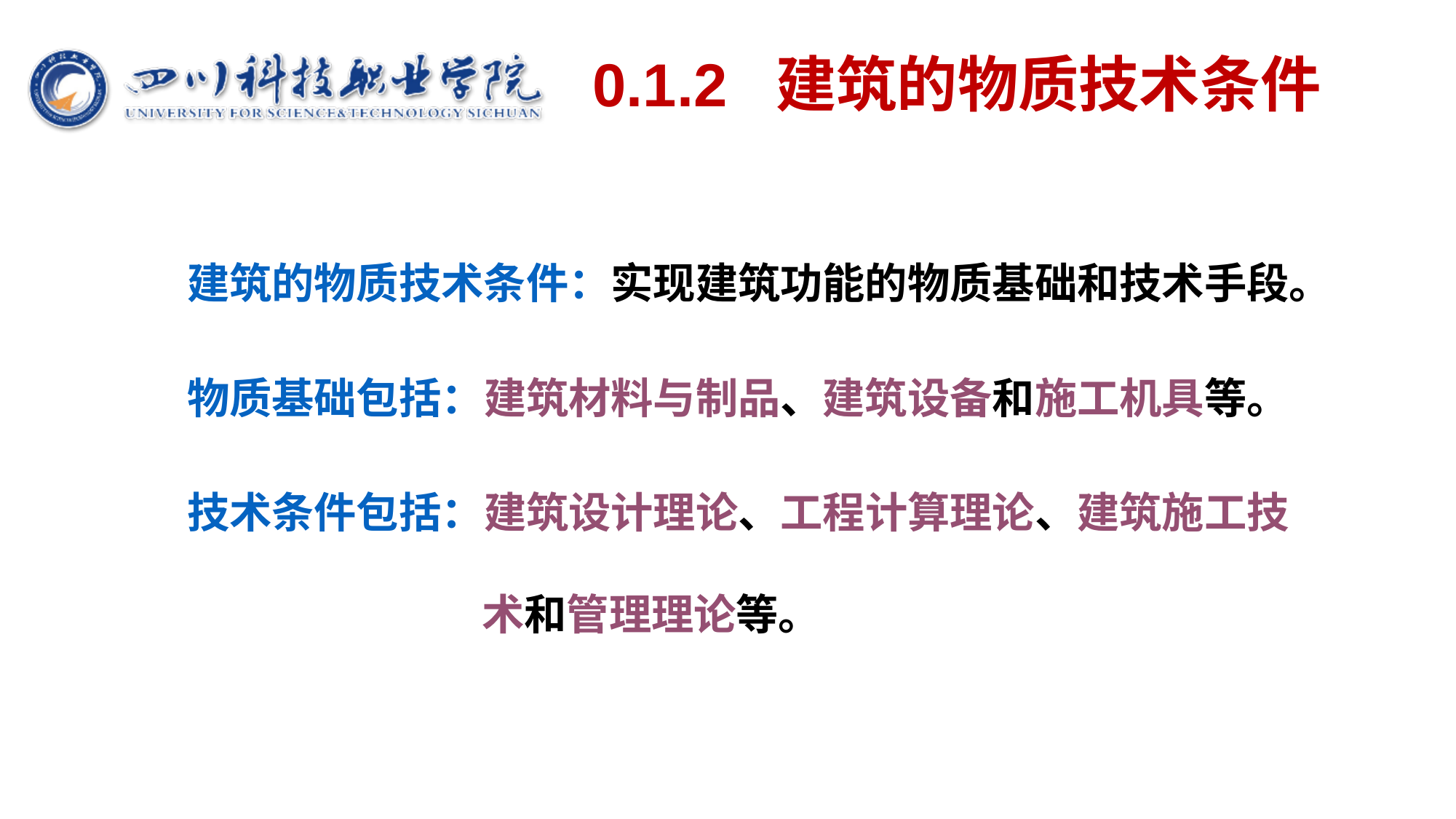

# 0.1.2  建筑的物质技术条件
建筑的物质技术条件：实现建筑功能的物质基础和技术手段。
物质基础包括：建筑材料与制品、建筑设备和施工机具等。
技术条件包括：建筑设计理论、工程计算理论、建筑施工技术和管理理论等。